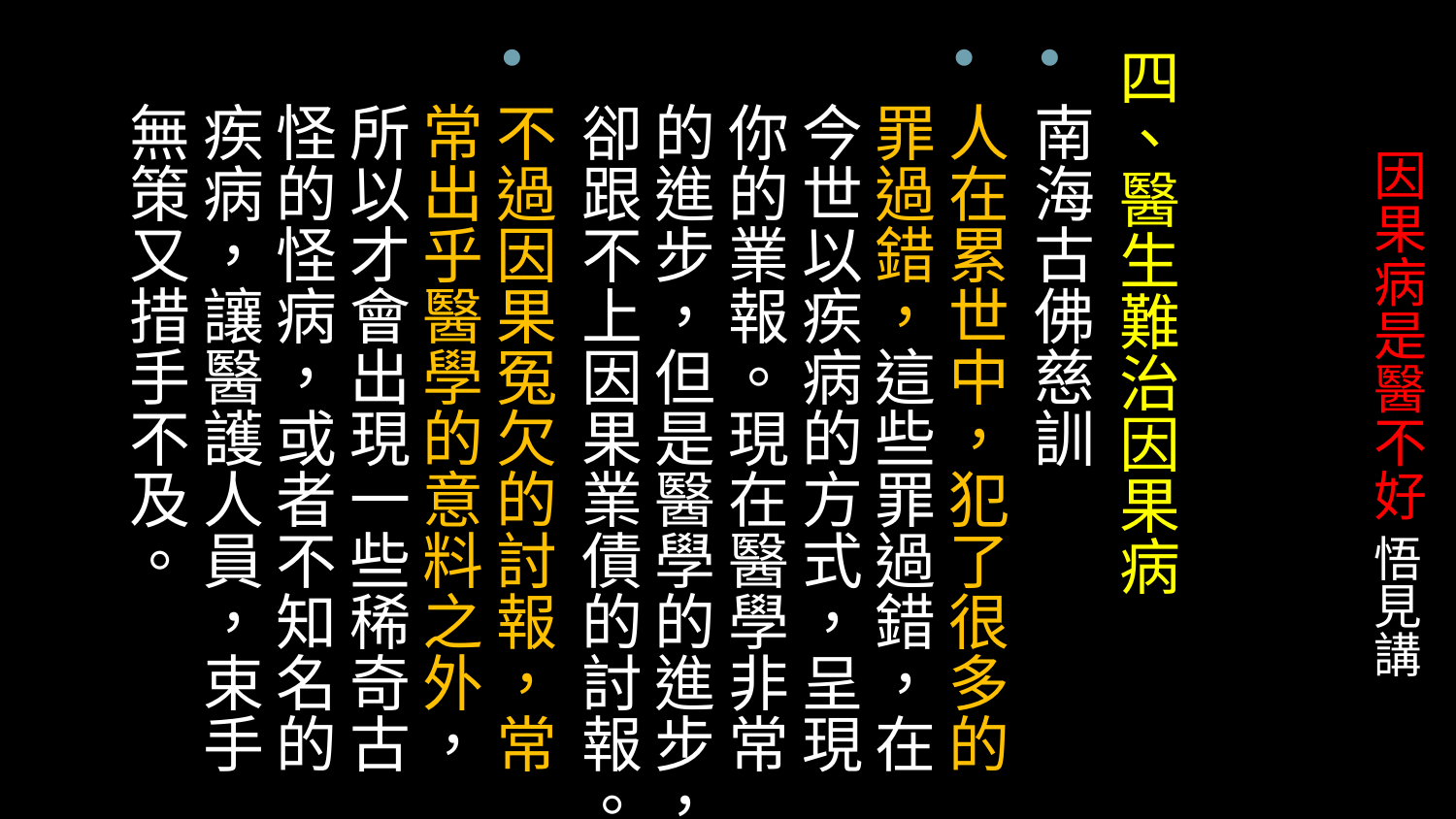

四、醫生難治因果病
南海古佛慈訓
人在累世中，犯了很多的罪過錯，這些罪過錯，在今世以疾病的方式，呈現你的業報。現在醫學非常的進步，但是醫學的進步，卻跟不上因果業債的討報。
不過因果冤欠的討報，常常出乎醫學的意料之外，所以才會出現一些稀奇古怪的怪病，或者不知名的疾病，讓醫護人員，束手無策又措手不及。

# 因果病是醫不好 悟見講